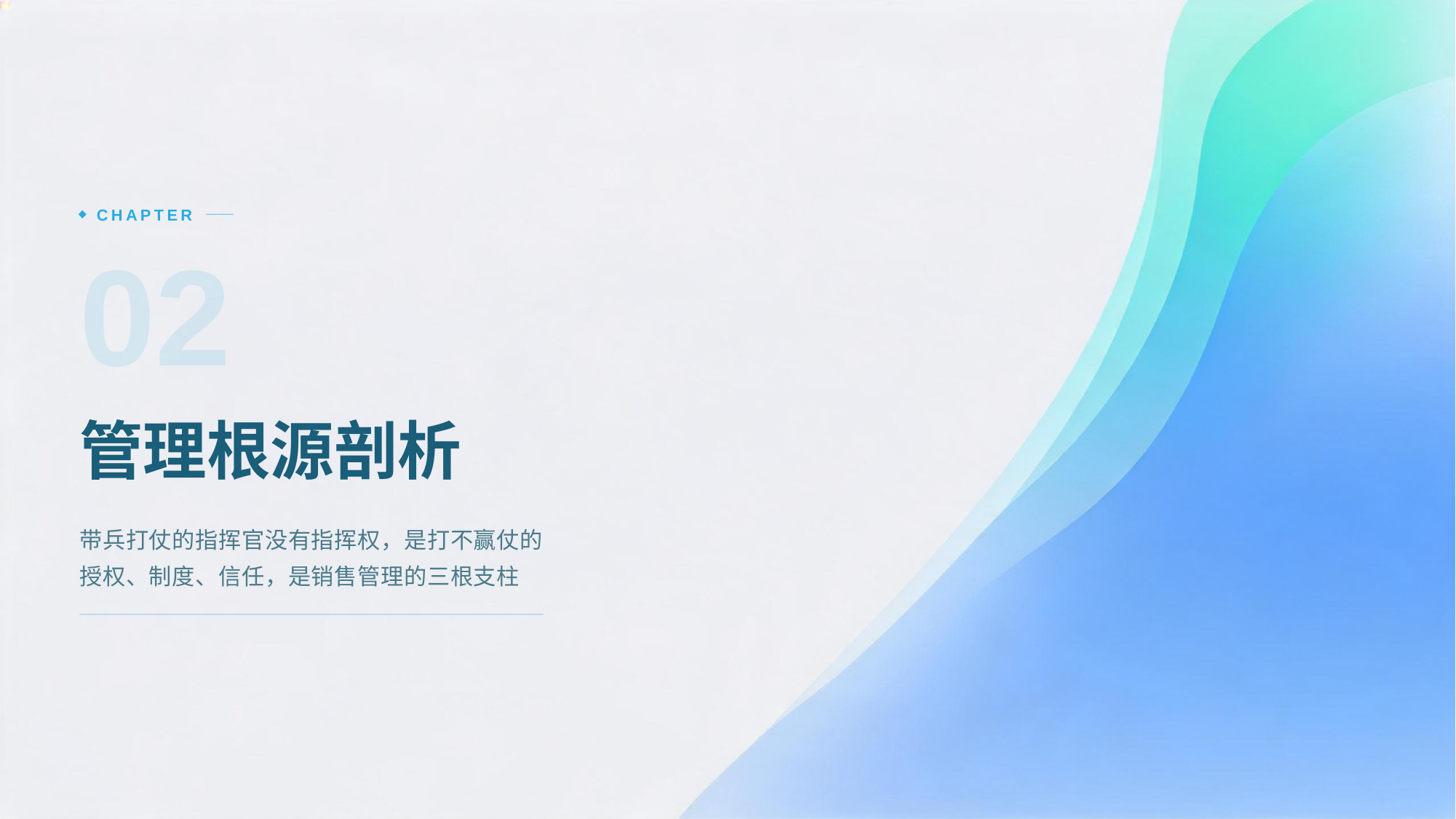

CHAPTER

02
管理根源剖析
带兵打仗的指挥官没有指挥权，是打不赢仗的
授权、制度、信任，是销售管理的三根支柱